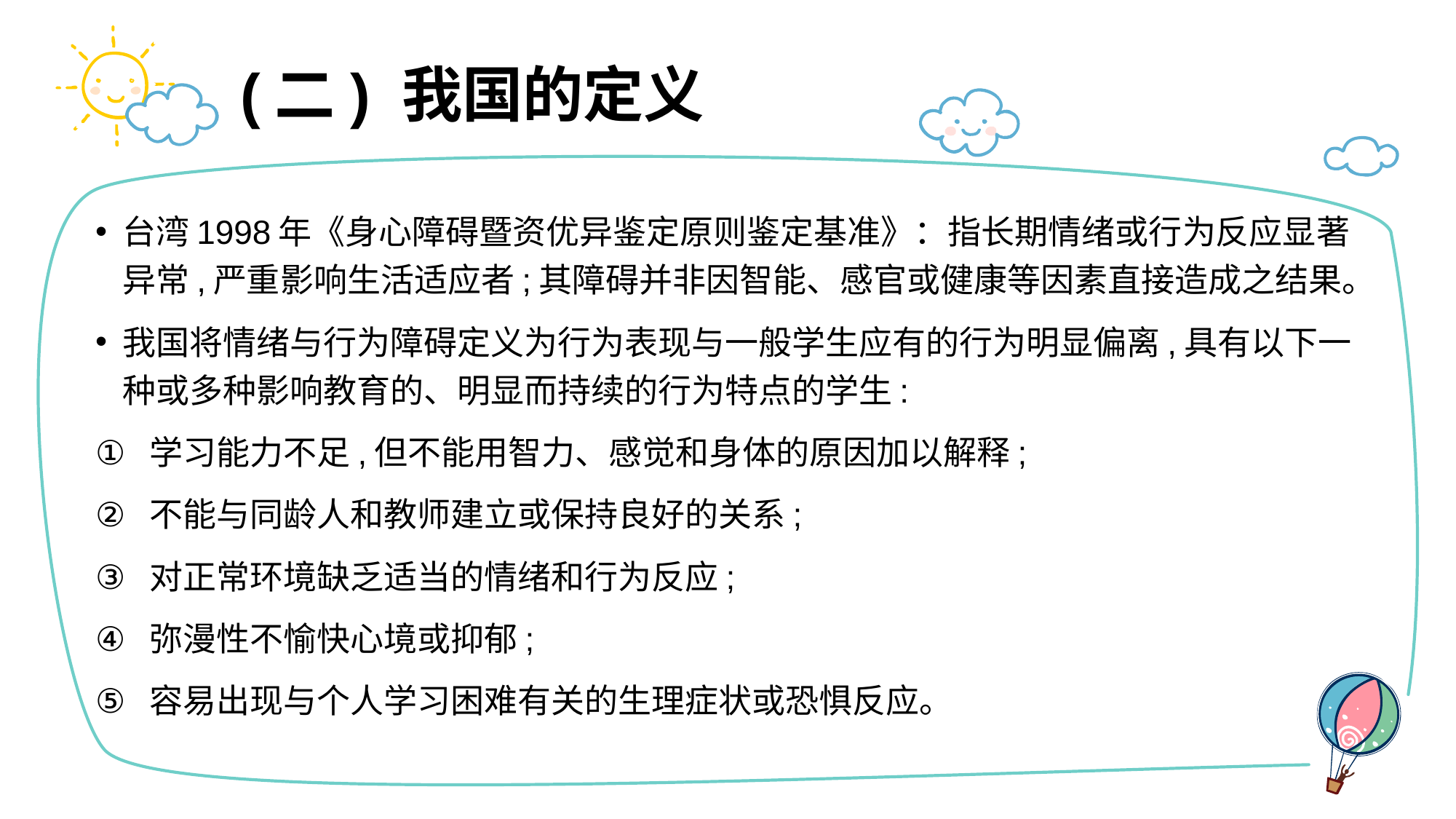

# (二) 我国的定义
台湾1998年《身心障碍暨资优异鉴定原则鉴定基准》：指长期情绪或行为反应显著异常,严重影响生活适应者;其障碍并非因智能、感官或健康等因素直接造成之结果。
我国将情绪与行为障碍定义为行为表现与一般学生应有的行为明显偏离,具有以下一种或多种影响教育的、明显而持续的行为特点的学生:
学习能力不足,但不能用智力、感觉和身体的原因加以解释;
不能与同龄人和教师建立或保持良好的关系;
对正常环境缺乏适当的情绪和行为反应;
弥漫性不愉快心境或抑郁;
容易出现与个人学习困难有关的生理症状或恐惧反应。